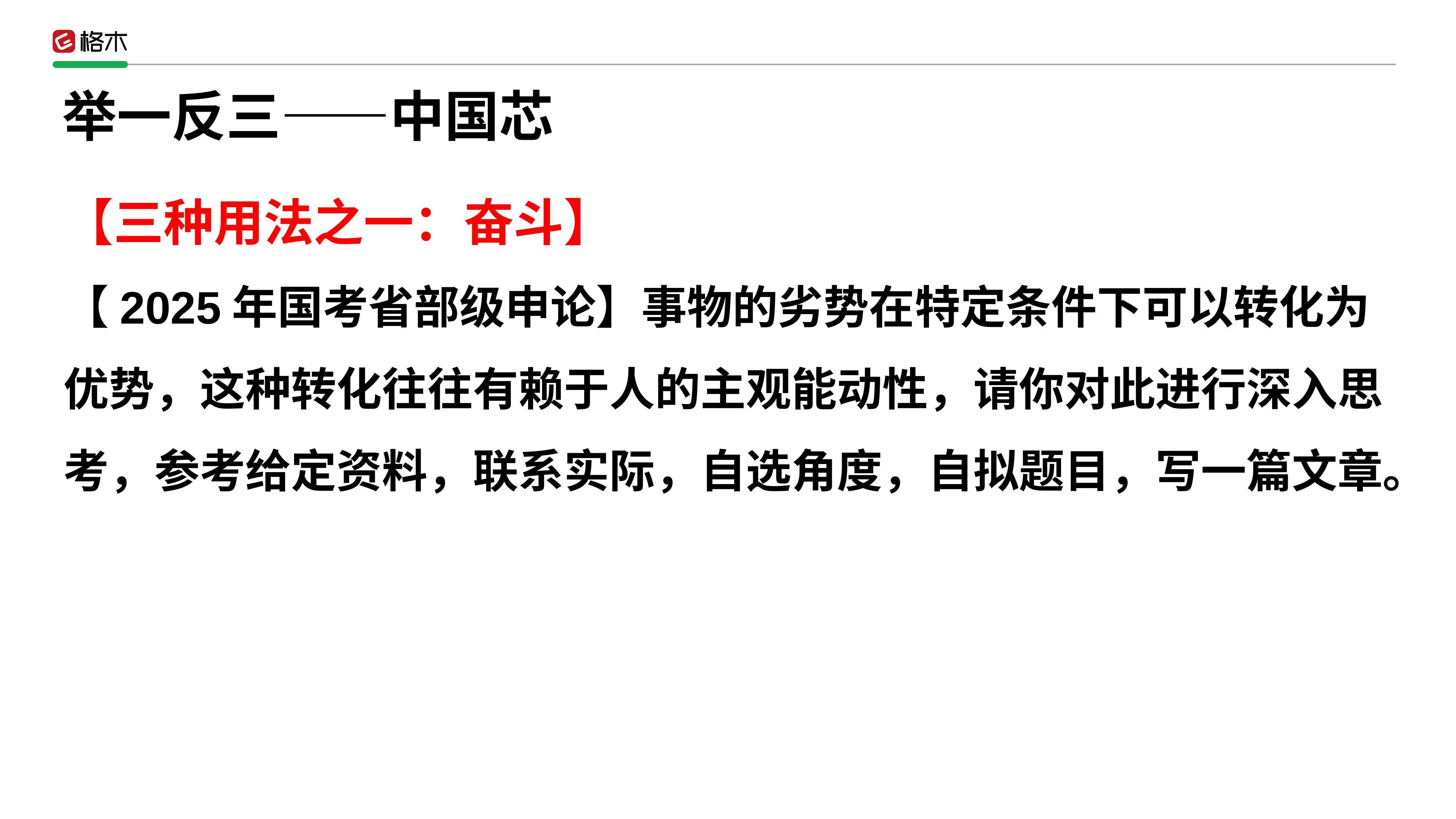

举一反三——中国芯
【三种用法之一：奋斗】
【2025年国考省部级申论】事物的劣势在特定条件下可以转化为优势，这种转化往往有赖于人的主观能动性，请你对此进行深入思考，参考给定资料，联系实际，自选角度，自拟题目，写一篇文章。